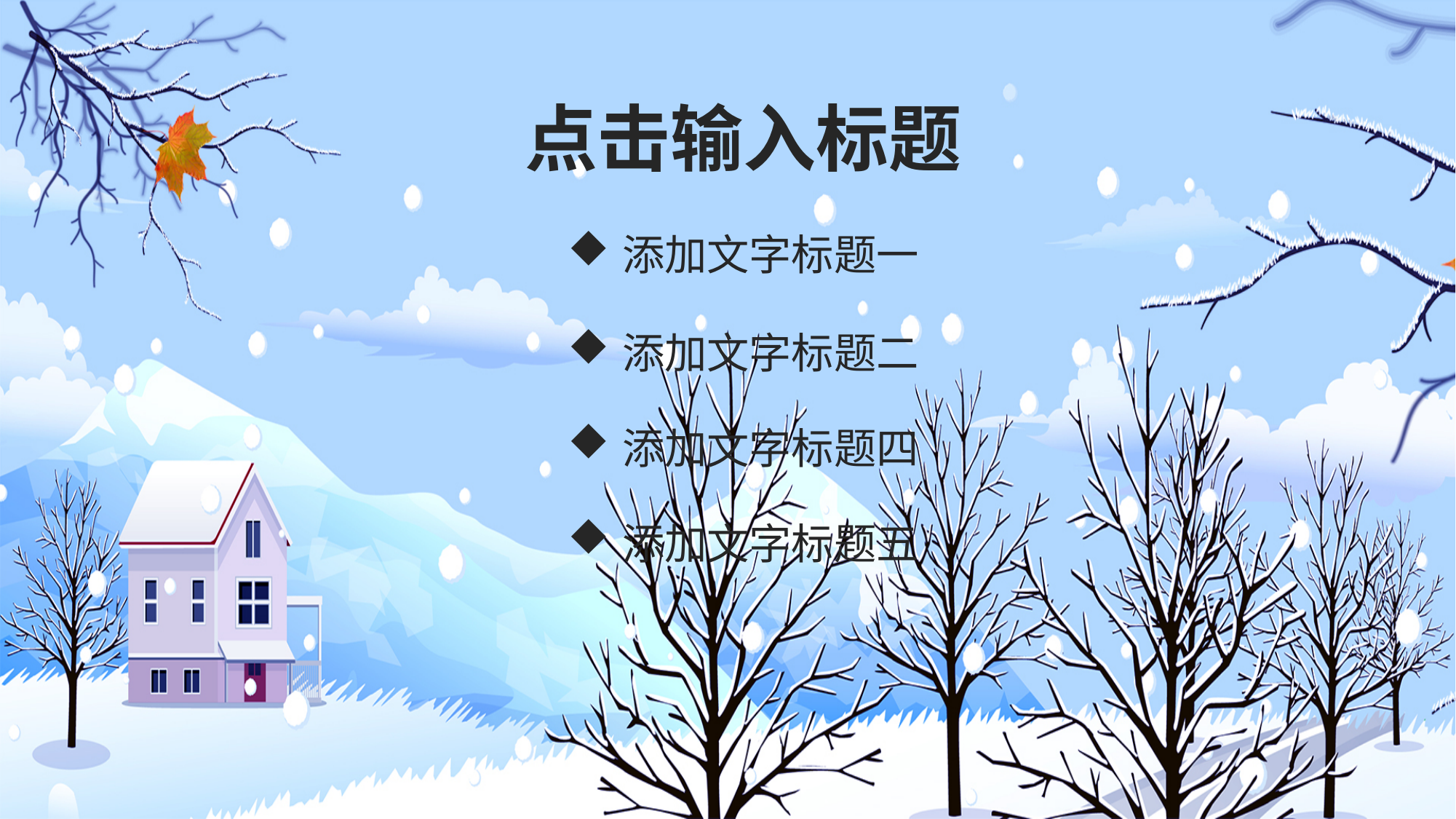

点击输入标题
添加文字标题一
添加文字标题二
添加文字标题四
添加文字标题五